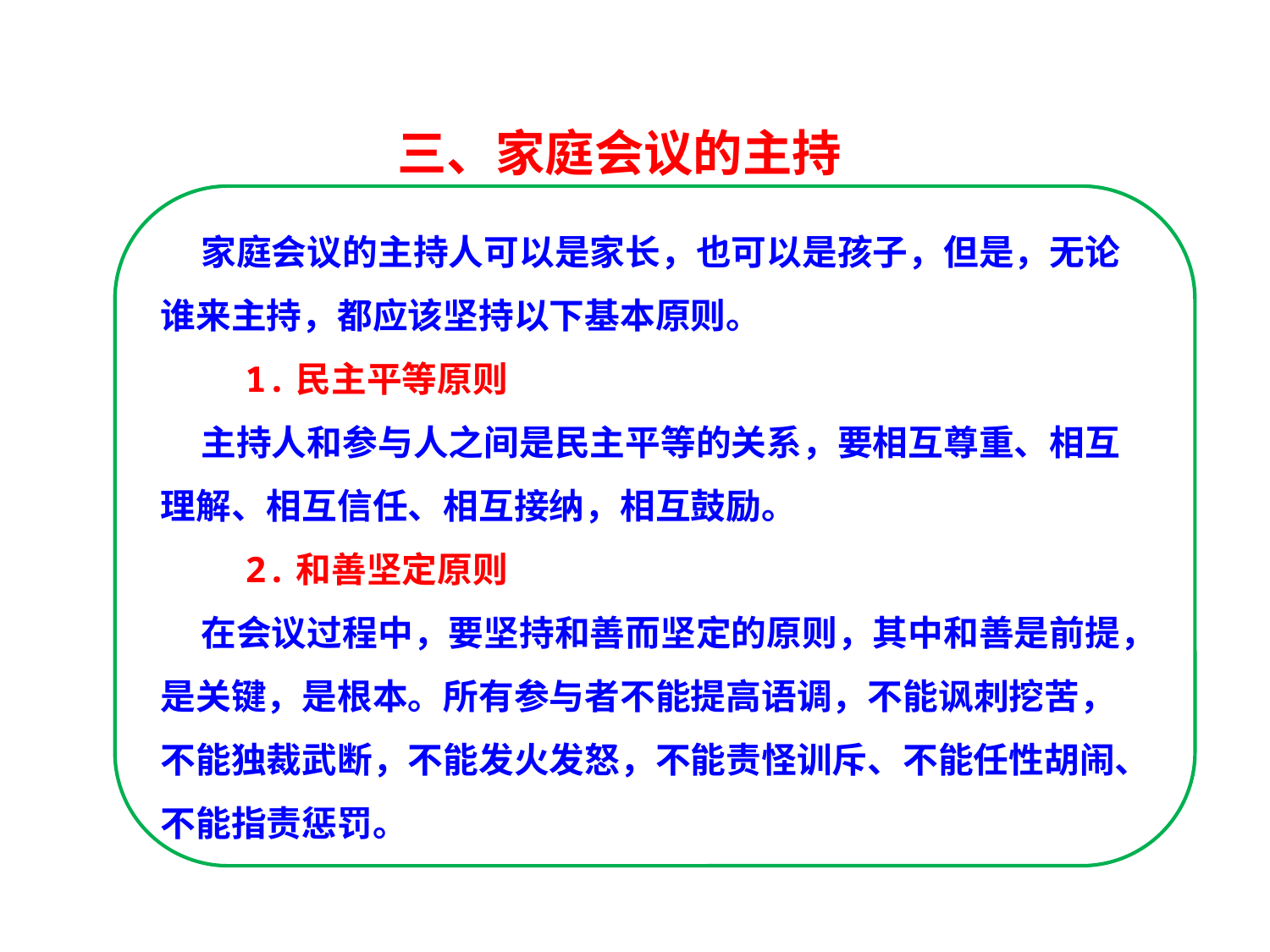

三、家庭会议的主持
    家庭会议的主持人可以是家长，也可以是孩子，但是，无论谁来主持，都应该坚持以下基本原则。
    1.民主平等原则
    主持人和参与人之间是民主平等的关系，要相互尊重、相互理解、相互信任、相互接纳，相互鼓励。
    2.和善坚定原则
    在会议过程中，要坚持和善而坚定的原则，其中和善是前提，是关键，是根本。所有参与者不能提高语调，不能讽刺挖苦，不能独裁武断，不能发火发怒，不能责怪训斥、不能任性胡闹、不能指责惩罚。